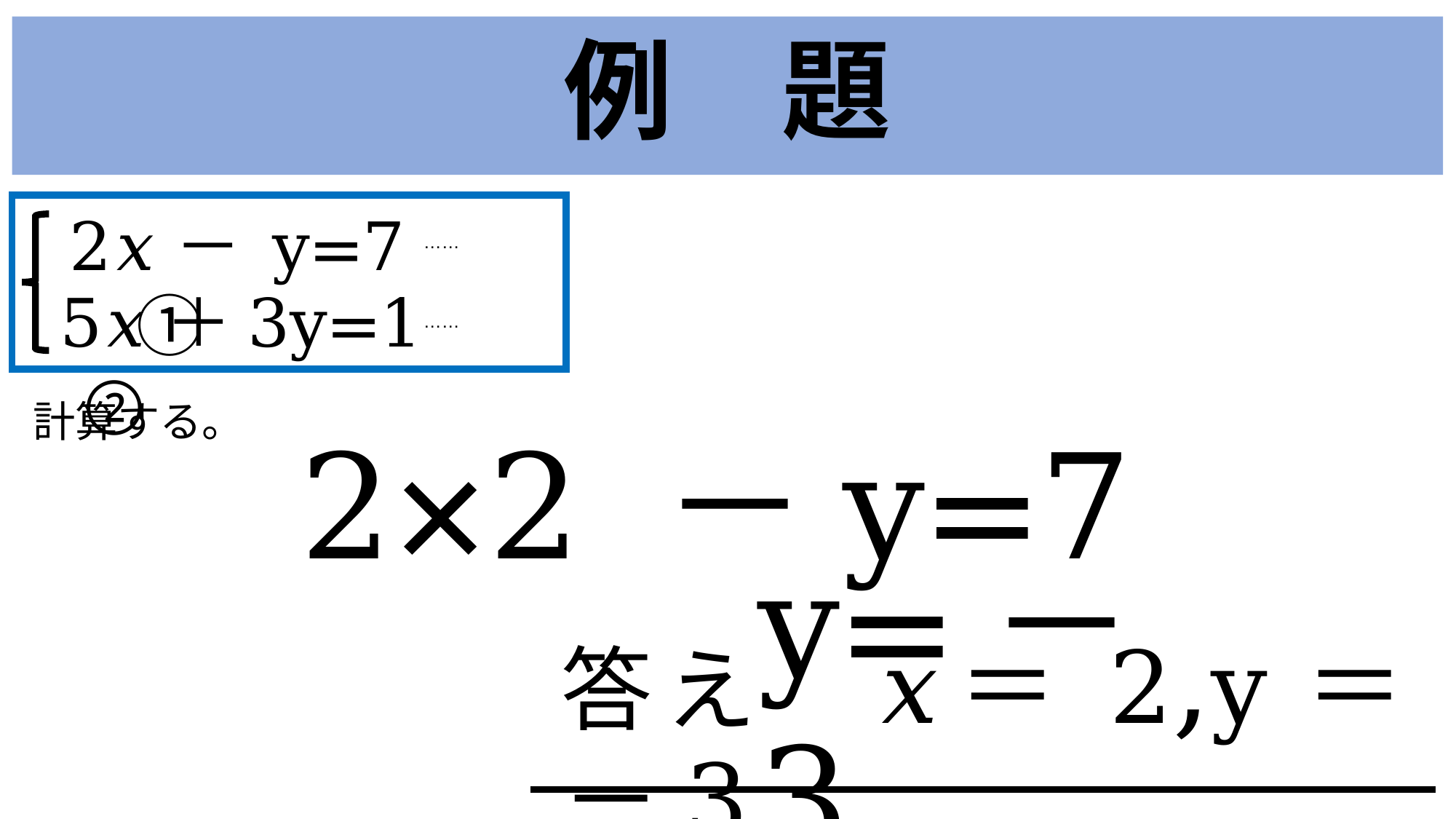

例　題

2𝑥－ y=7　　①
5𝑥＋3y=1        ②

……
……
計算する。
2×2 －y=7
y=－3
答え　𝑥＝2,y＝－3